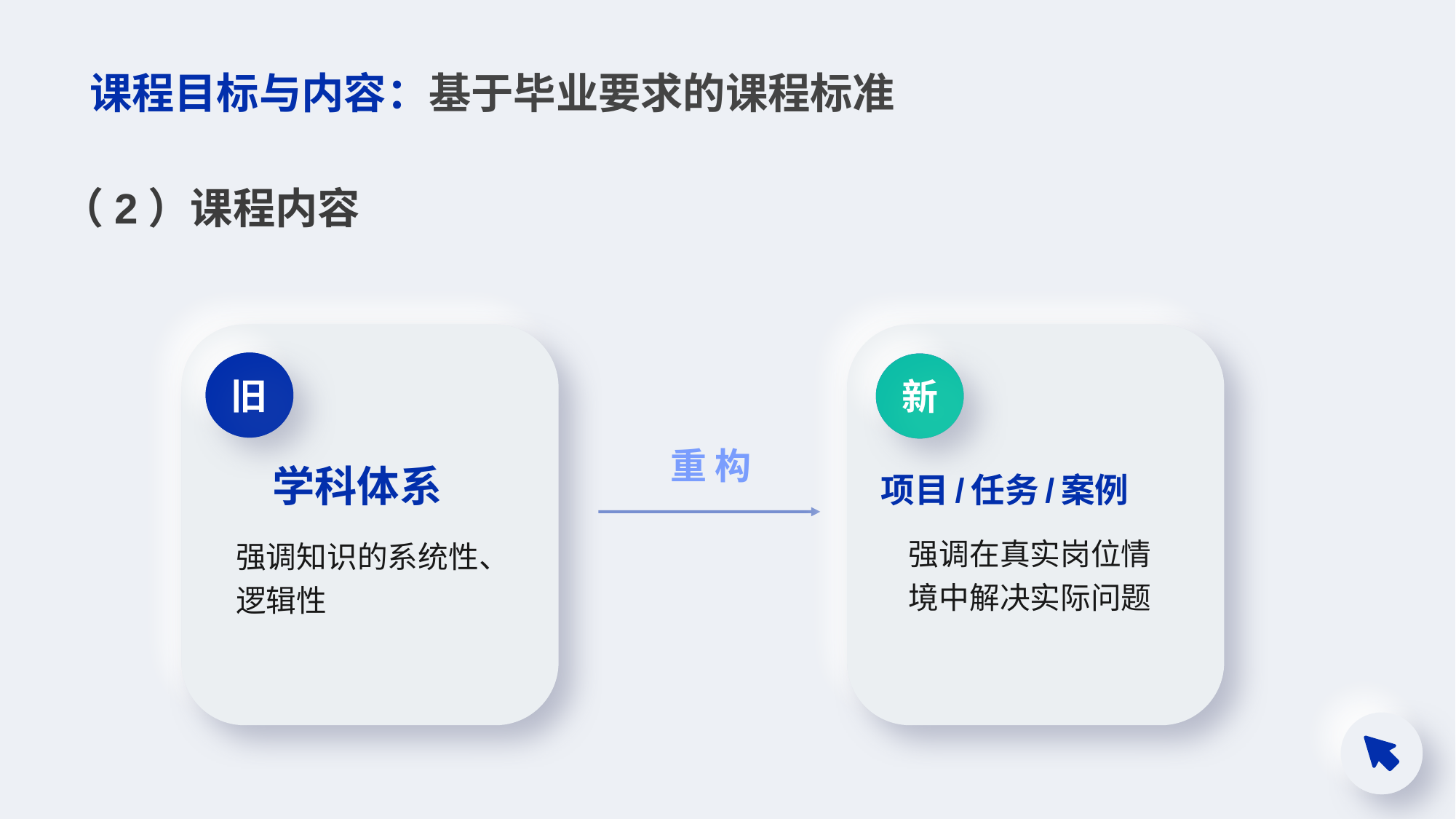

# 课程目标与内容：基于毕业要求的课程标准
（2）课程内容

新
项目/任务/案例
强调在真实岗位情境中解决实际问题

旧
学科体系
强调知识的系统性、逻辑性
重 构